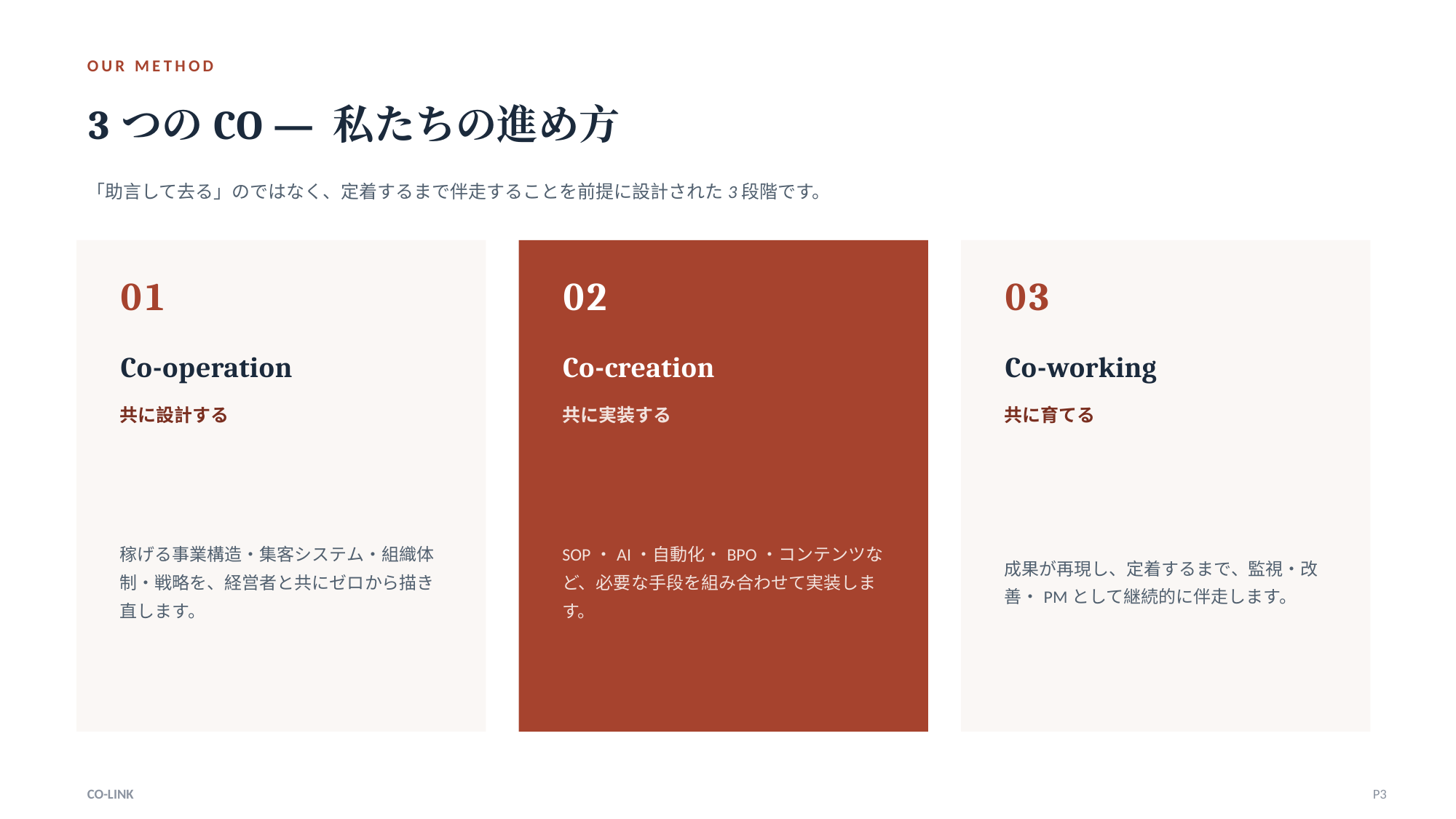

OUR METHOD
3つのCO — 私たちの進め方
「助言して去る」のではなく、定着するまで伴走することを前提に設計された3段階です。

01
02
03
Co-operation
Co-creation
Co-working
共に設計する
共に実装する
共に育てる
稼げる事業構造・集客システム・組織体制・戦略を、経営者と共にゼロから描き直します。
SOP・AI・自動化・BPO・コンテンツなど、必要な手段を組み合わせて実装します。
成果が再現し、定着するまで、監視・改善・PMとして継続的に伴走します。
CO-LINK
P3